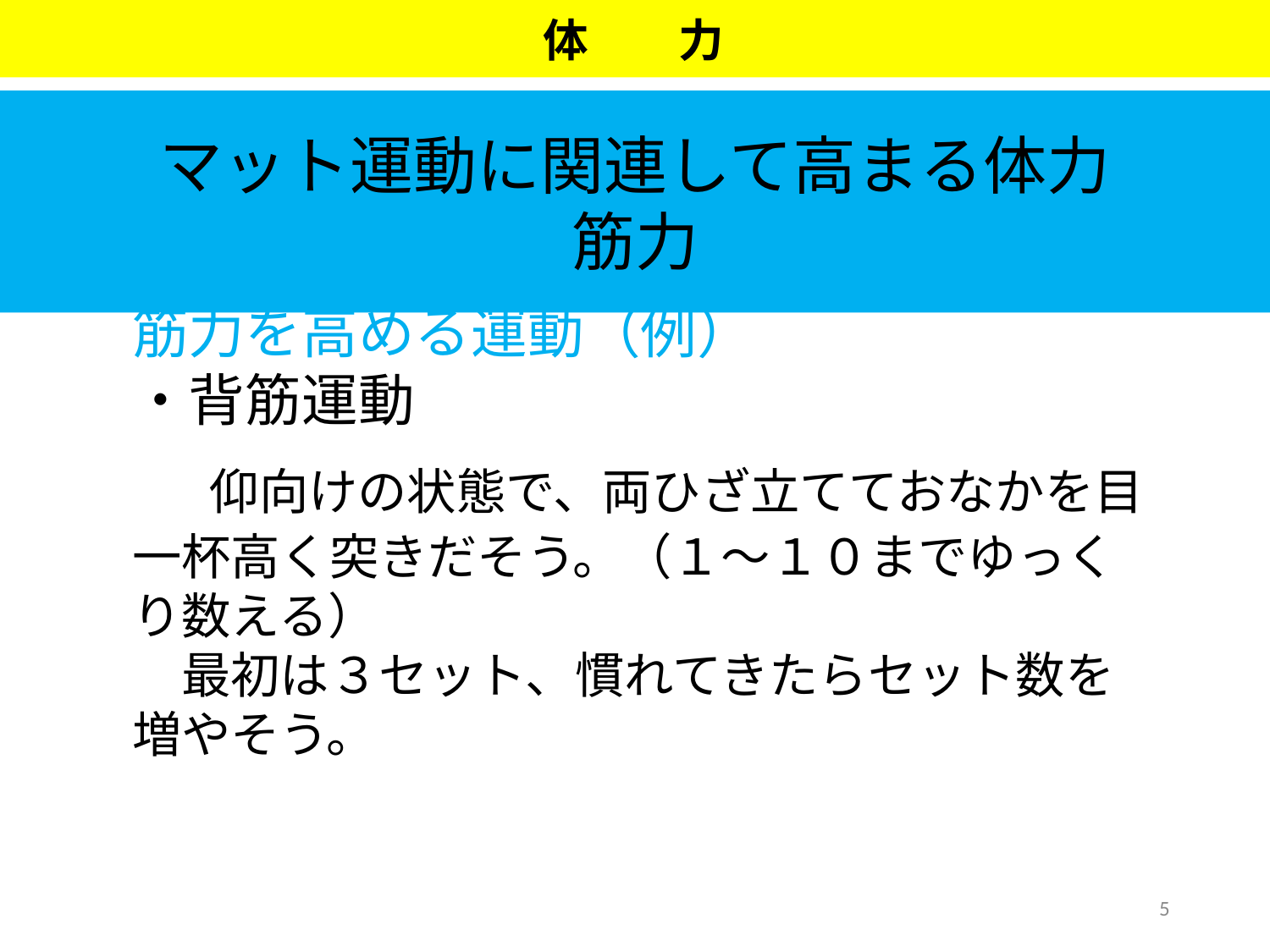

体　　力
マット運動に関連して高まる体力
筋力

筋力を高める運動（例）
・背筋運動
　仰向けの状態で、両ひざ立てておなかを目一杯高く突きだそう。（１～１０までゆっくり数える）
　最初は３セット、慣れてきたらセット数を増やそう。

5